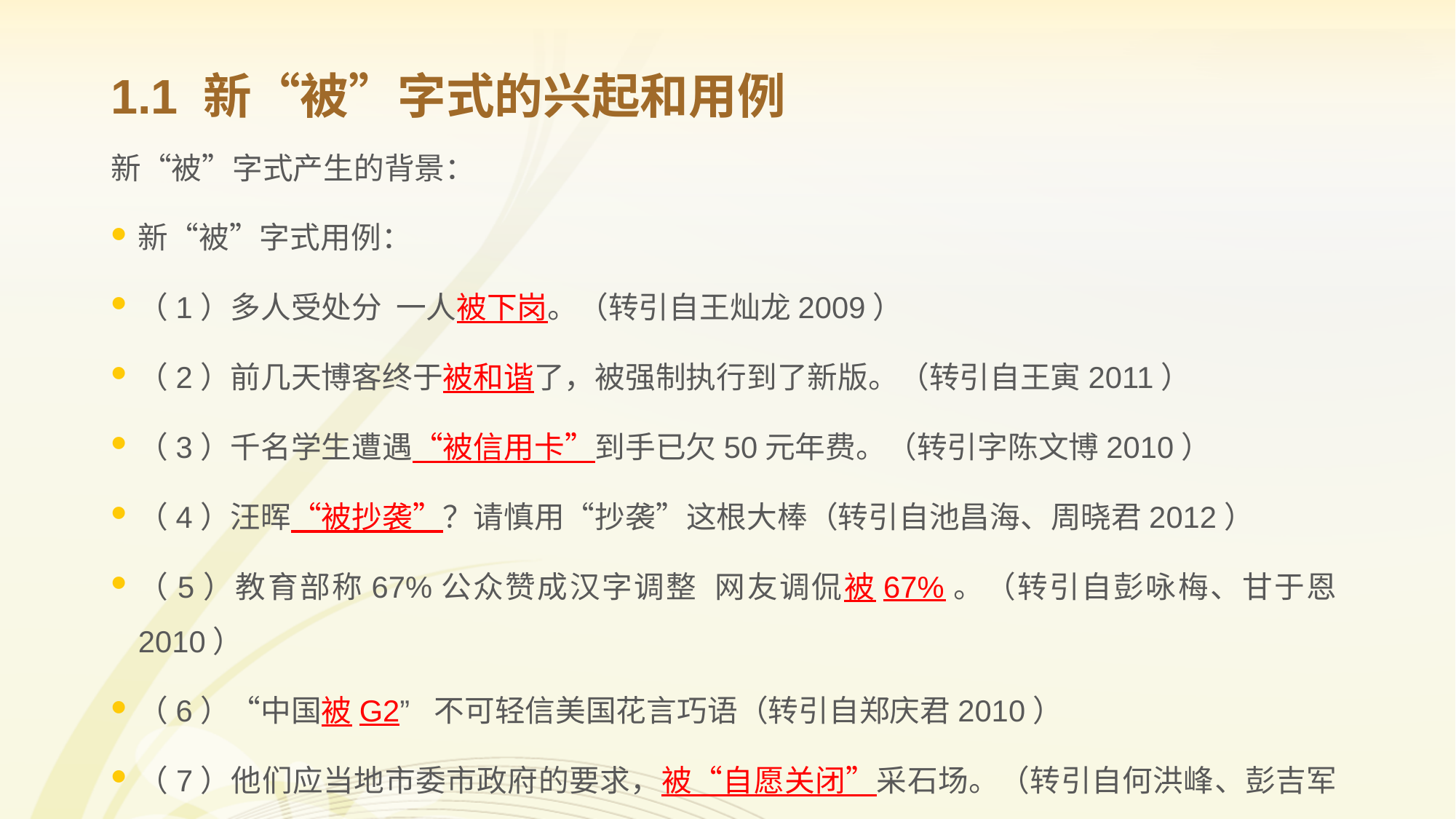

# 1.1 新“被”字式的兴起和用例
新“被”字式产生的背景：
新“被”字式用例：
（1）多人受处分  一人被下岗。（转引自王灿龙2009）
（2）前几天博客终于被和谐了，被强制执行到了新版。（转引自王寅2011）
（3）千名学生遭遇“被信用卡”到手已欠50元年费。（转引字陈文博2010）
（4）汪晖“被抄袭”？请慎用“抄袭”这根大棒（转引自池昌海、周晓君2012）
（5）教育部称67%公众赞成汉字调整  网友调侃被67%。（转引自彭咏梅、甘于恩2010）
（6）“中国被G2”  不可轻信美国花言巧语（转引自郑庆君2010）
（7）他们应当地市委市政府的要求，被“自愿关闭”采石场。（转引自何洪峰、彭吉军2010）